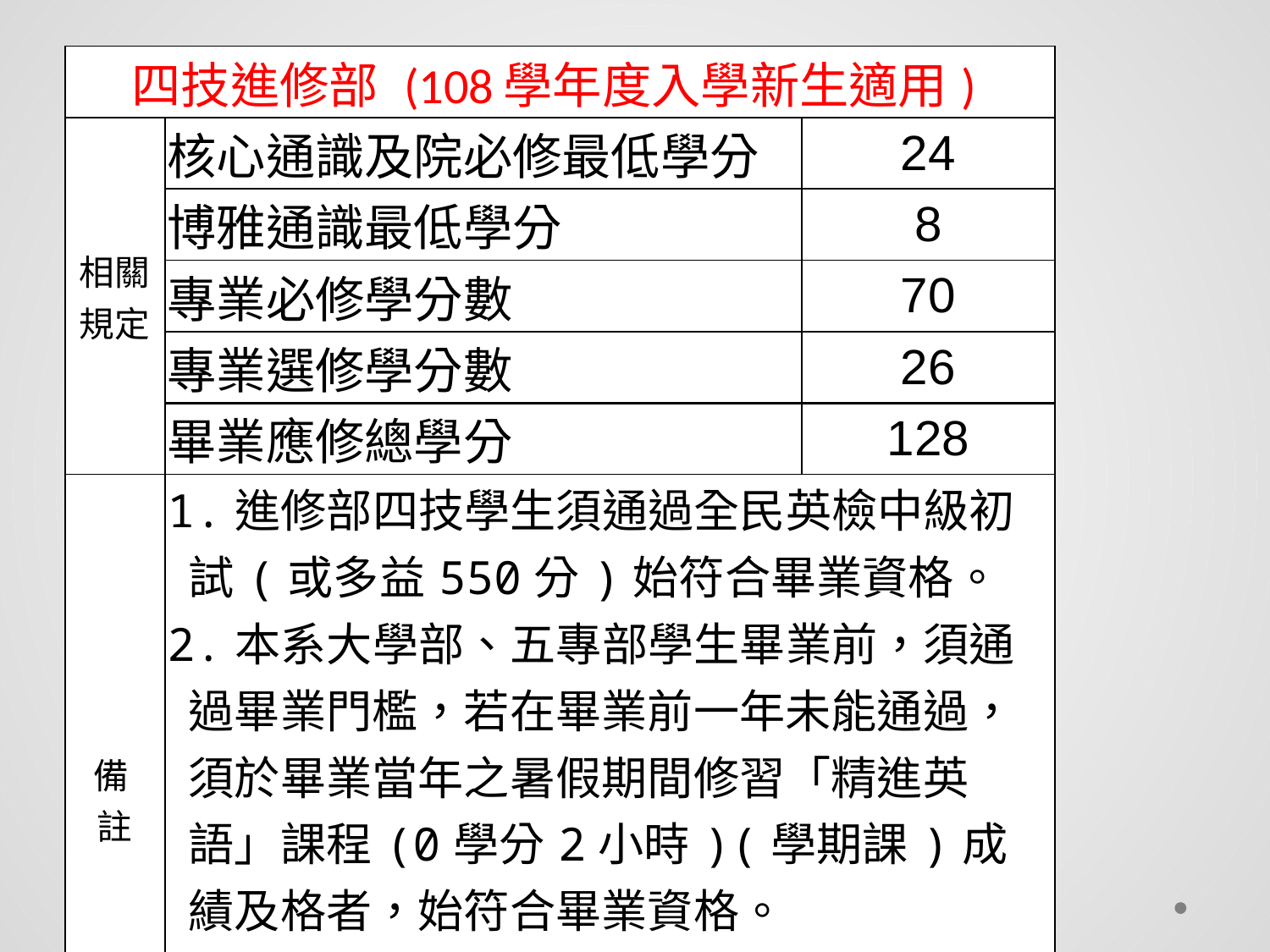

| 四技進修部 (108學年度入學新生適用) |  |  |
| --- | --- | --- |
| 相關規定 | 核心通識及院必修最低學分 | 24 |
|  | 博雅通識最低學分 | 8 |
|  | 專業必修學分數 | 70 |
|  | 專業選修學分數 | 26 |
|  | 畢業應修總學分 | 128 |
| 備 註 | 1.進修部四技學生須通過全民英檢中級初試(或多益550分)始符合畢業資格。 2.本系大學部、五專部學生畢業前，須通過畢業門檻，若在畢業前一年未能通過，須於畢業當年之暑假期間修習「精進英語」課程(0學分2小時)(學期課)成績及格者，始符合畢業資格。 3.選修外系學分不得超過8學分(含8學分)。 |  |